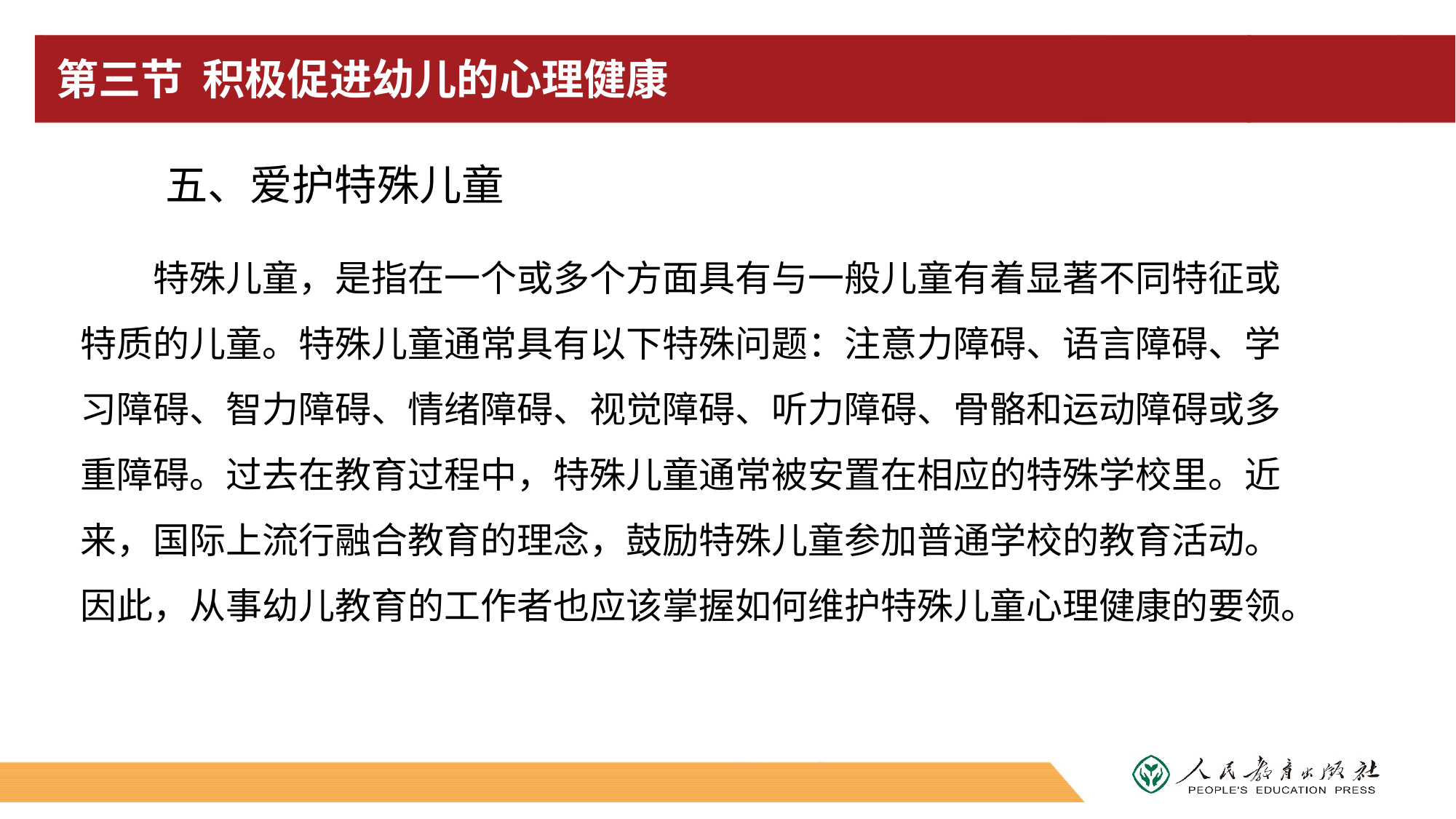

# 第三节  积极促进幼儿的心理健康
五、爱护特殊儿童
特殊儿童，是指在一个或多个方面具有与一般儿童有着显著不同特征或特质的儿童。特殊儿童通常具有以下特殊问题：注意力障碍、语言障碍、学习障碍、智力障碍、情绪障碍、视觉障碍、听力障碍、骨骼和运动障碍或多重障碍。过去在教育过程中，特殊儿童通常被安置在相应的特殊学校里。近来，国际上流行融合教育的理念，鼓励特殊儿童参加普通学校的教育活动。因此，从事幼儿教育的工作者也应该掌握如何维护特殊儿童心理健康的要领。